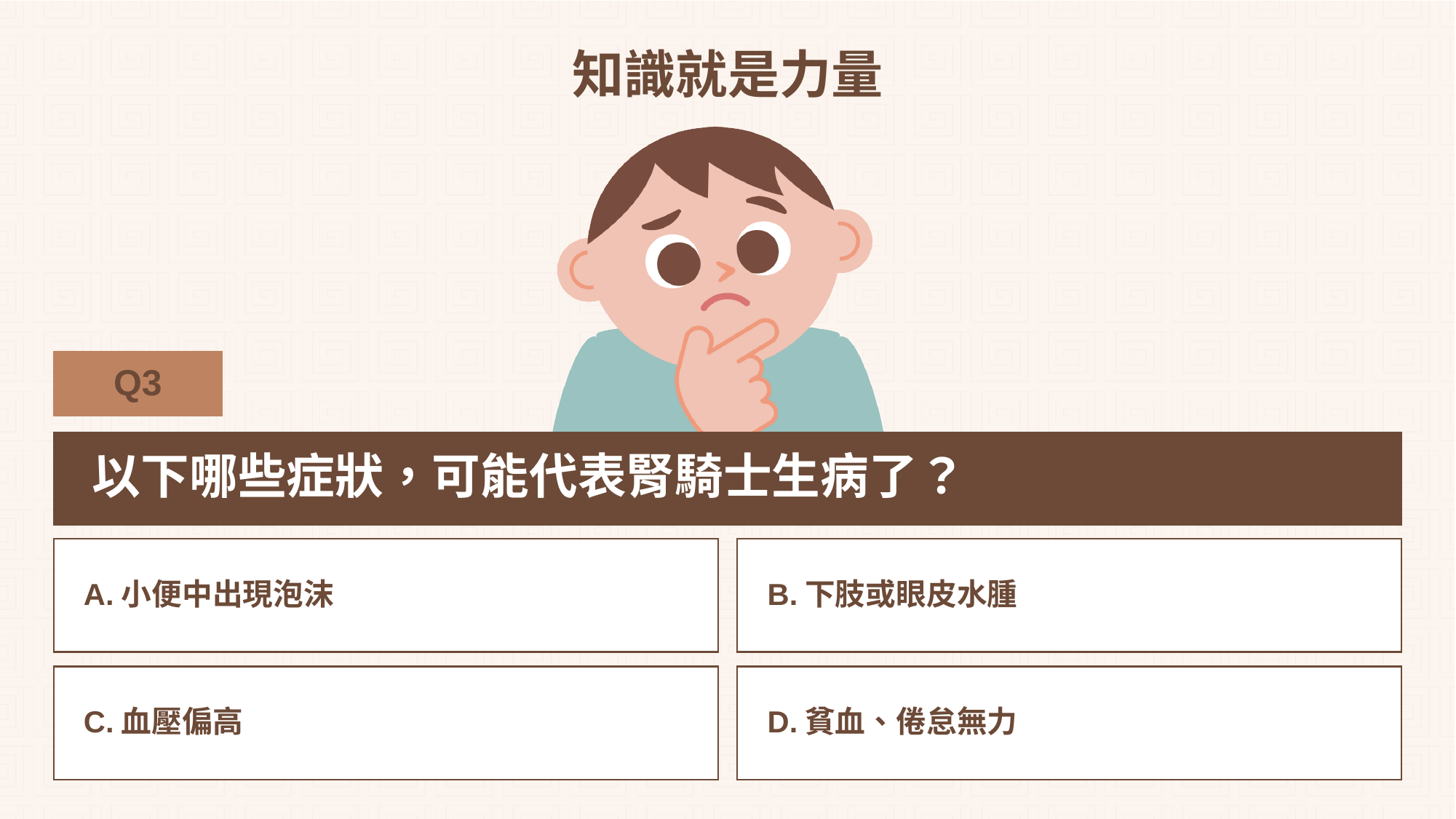

兩位腎騎士住腰部後方、左右各一、左高右低。
他們兩位住在人體胸部。
我們人體只有一位腎騎士，他就住在心臟隔壁。
腎騎士住在下腹部。

# 知識就是力量

Q3
以下哪些症狀，可能代表腎騎士生病了？
A.小便中出現泡沫
B.下肢或眼皮水腫
C.血壓偏高
D.貧血、倦怠無力